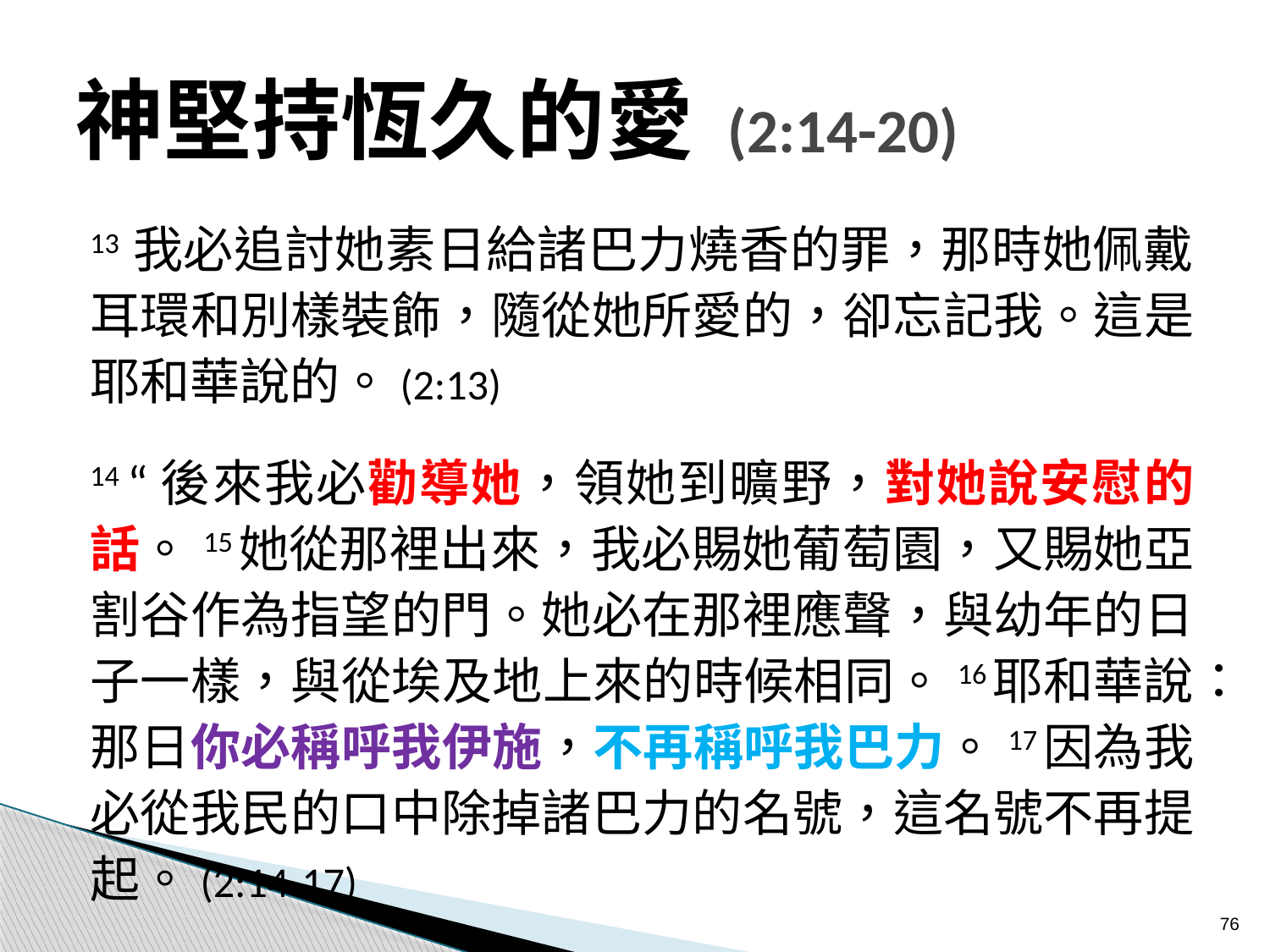

# 神堅持恆久的愛 (2:14-20)
13 我必追討她素日給諸巴力燒香的罪，那時她佩戴耳環和別樣裝飾，隨從她所愛的，卻忘記我。這是耶和華說的。(2:13)

14 “後來我必勸導她，領她到曠野，對她說安慰的話。 15她從那裡出來，我必賜她葡萄園，又賜她亞割谷作為指望的門。她必在那裡應聲，與幼年的日子一樣，與從埃及地上來的時候相同。 16耶和華說：那日你必稱呼我伊施，不再稱呼我巴力。 17因為我必從我民的口中除掉諸巴力的名號，這名號不再提起。(2:14-17)
76